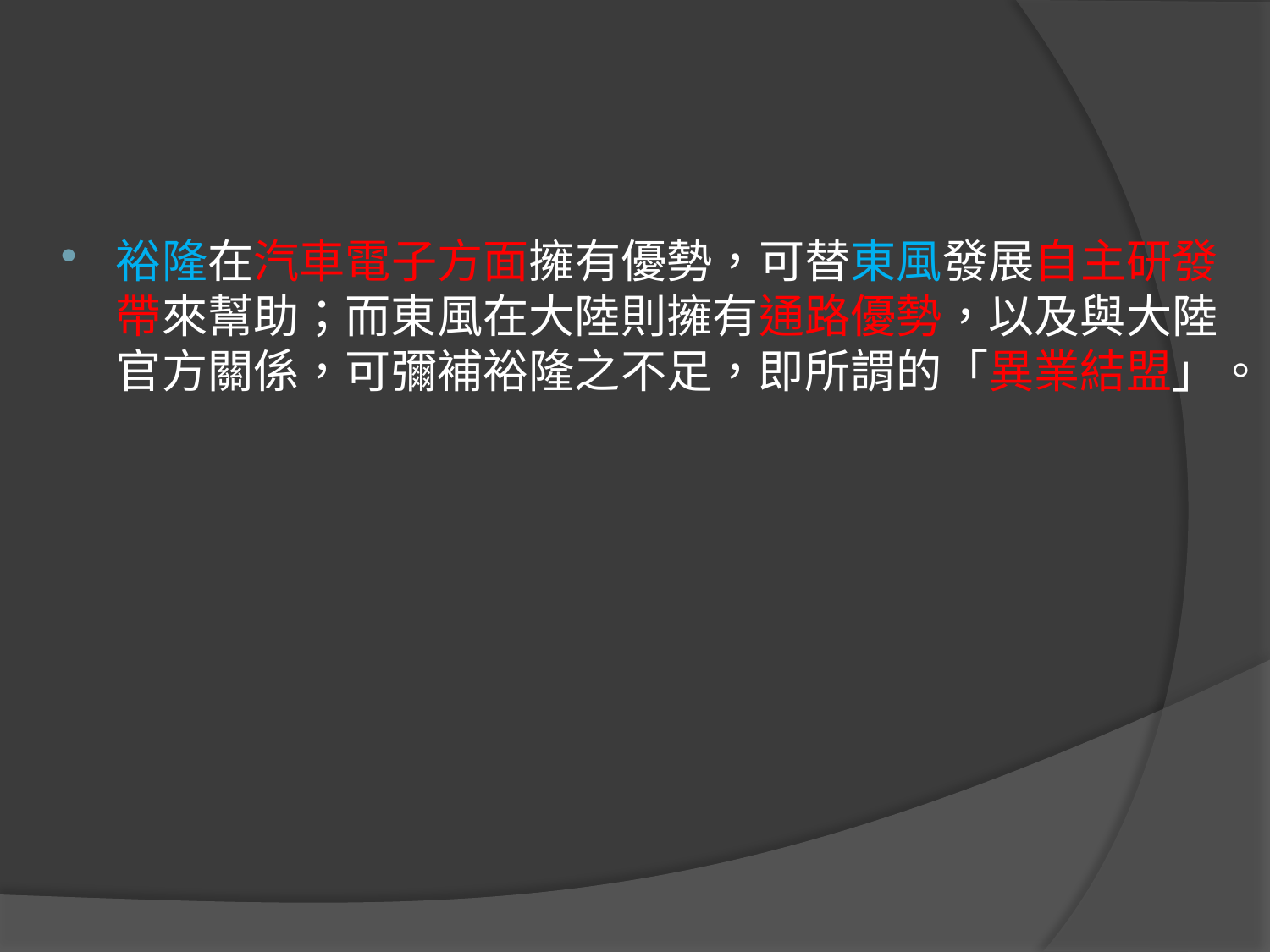

#
裕隆在汽車電子方面擁有優勢，可替東風發展自主研發帶來幫助；而東風在大陸則擁有通路優勢，以及與大陸官方關係，可彌補裕隆之不足，即所謂的「異業結盟」。